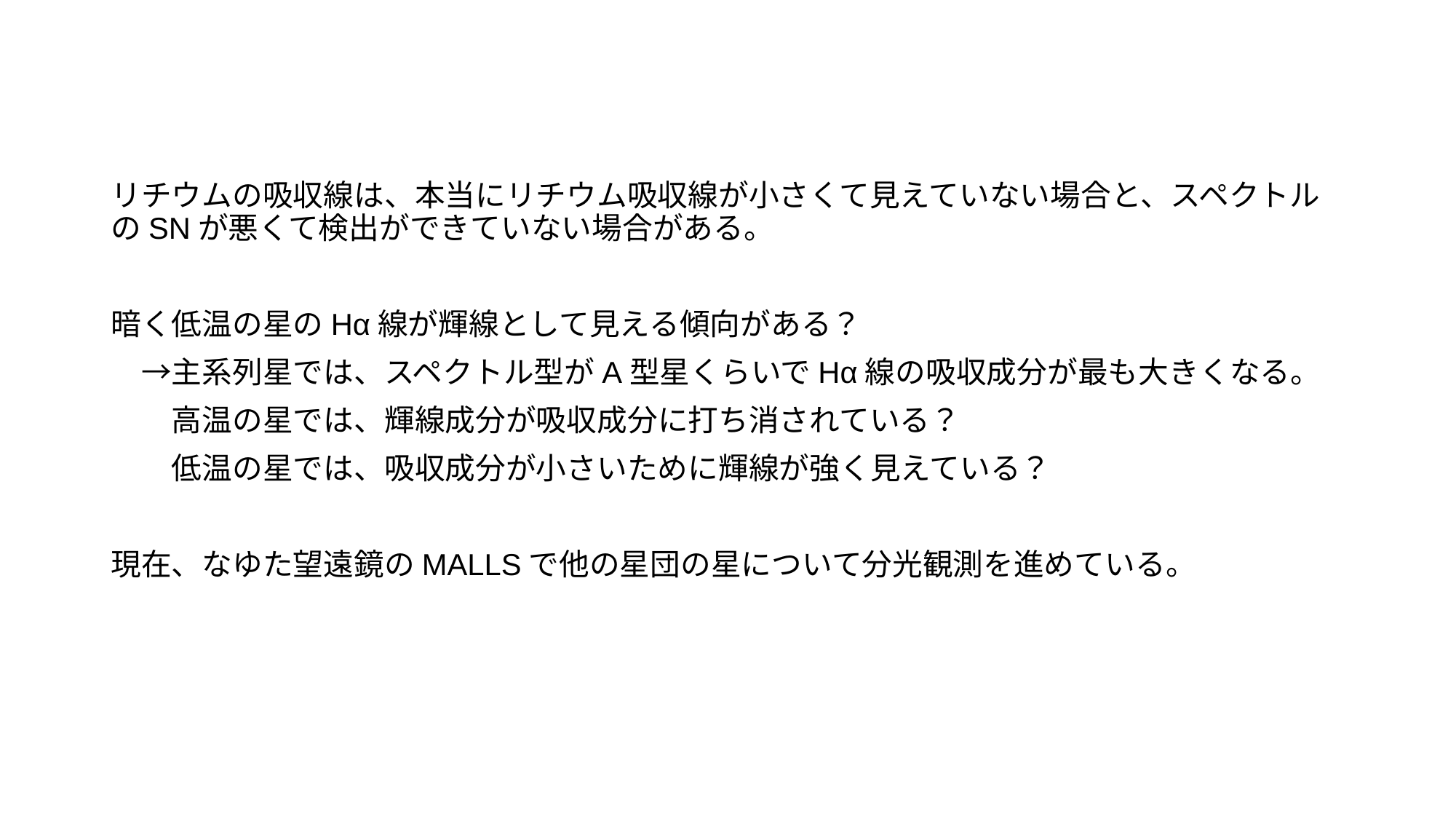

#
リチウムの吸収線は、本当にリチウム吸収線が小さくて見えていない場合と、スペクトルのSNが悪くて検出ができていない場合がある。

暗く低温の星のHα線が輝線として見える傾向がある？
　→主系列星では、スペクトル型がA型星くらいでHα線の吸収成分が最も大きくなる。
　　高温の星では、輝線成分が吸収成分に打ち消されている？
　　低温の星では、吸収成分が小さいために輝線が強く見えている？

現在、なゆた望遠鏡のMALLSで他の星団の星について分光観測を進めている。